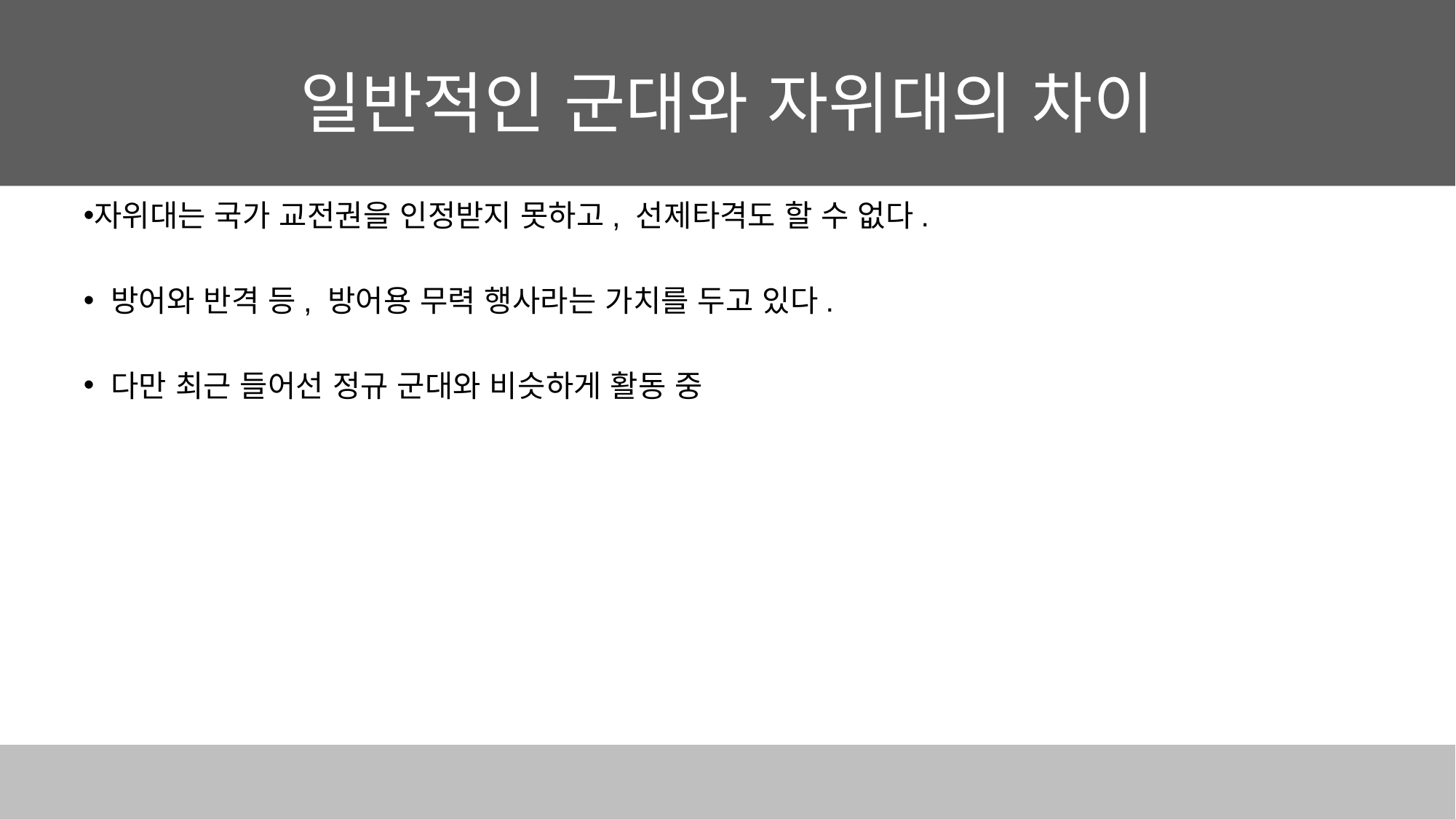

# 일반적인 군대와 자위대의 차이
자위대는 국가 교전권을 인정받지 못하고, 선제타격도 할 수 없다.

방어와 반격 등, 방어용 무력 행사라는 가치를 두고 있다.

다만 최근 들어선 정규 군대와 비슷하게 활동 중